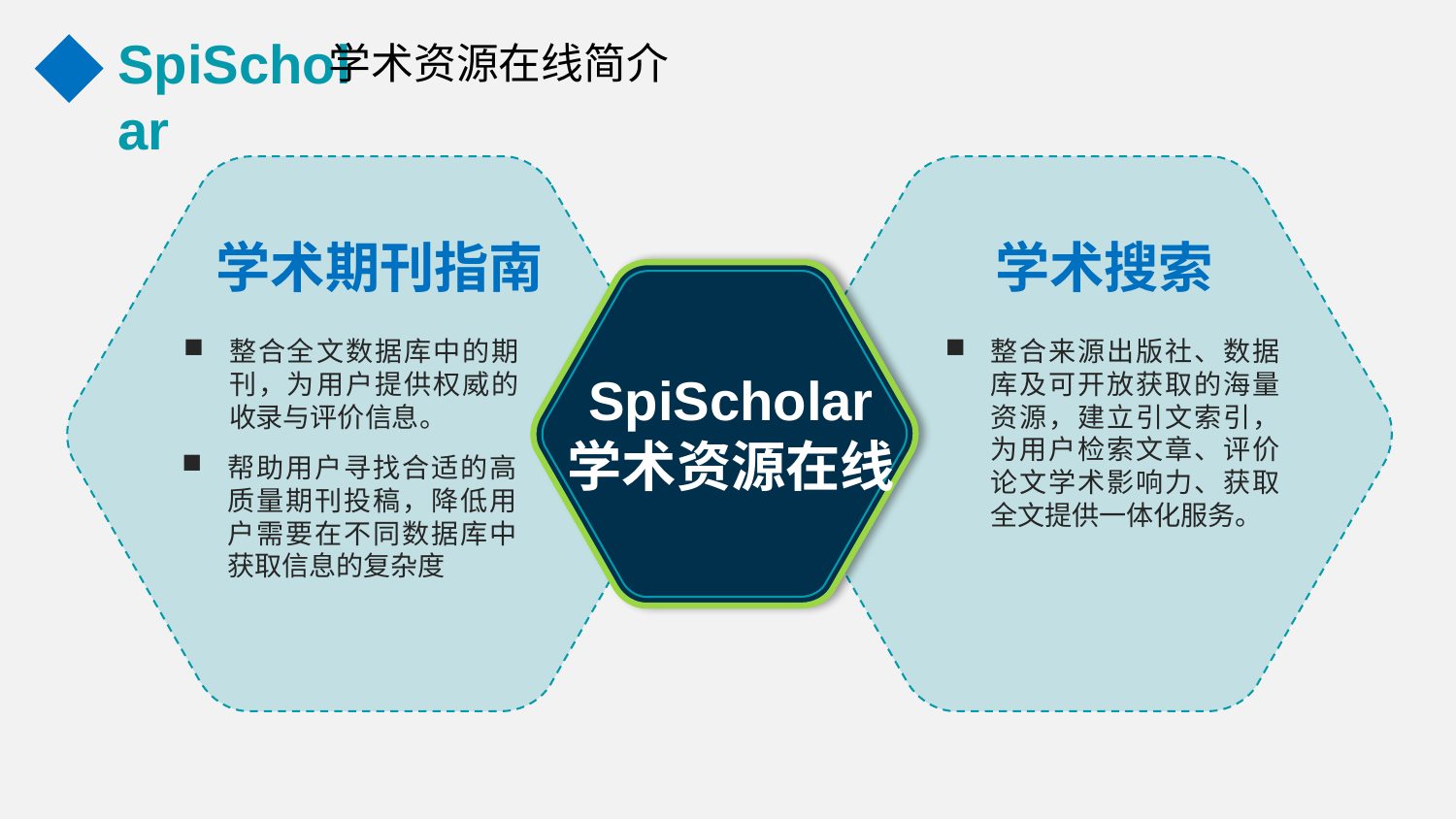

SpiScholar
学术资源在线简介

学术期刊指南
整合全文数据库中的期刊，为用户提供权威的收录与评价信息。
帮助用户寻找合适的高质量期刊投稿，降低用户需要在不同数据库中获取信息的复杂度

学术搜索
整合来源出版社、数据库及可开放获取的海量资源，建立引文索引，为用户检索文章、评价论文学术影响力、获取全文提供一体化服务。

SpiScholar
学术资源在线